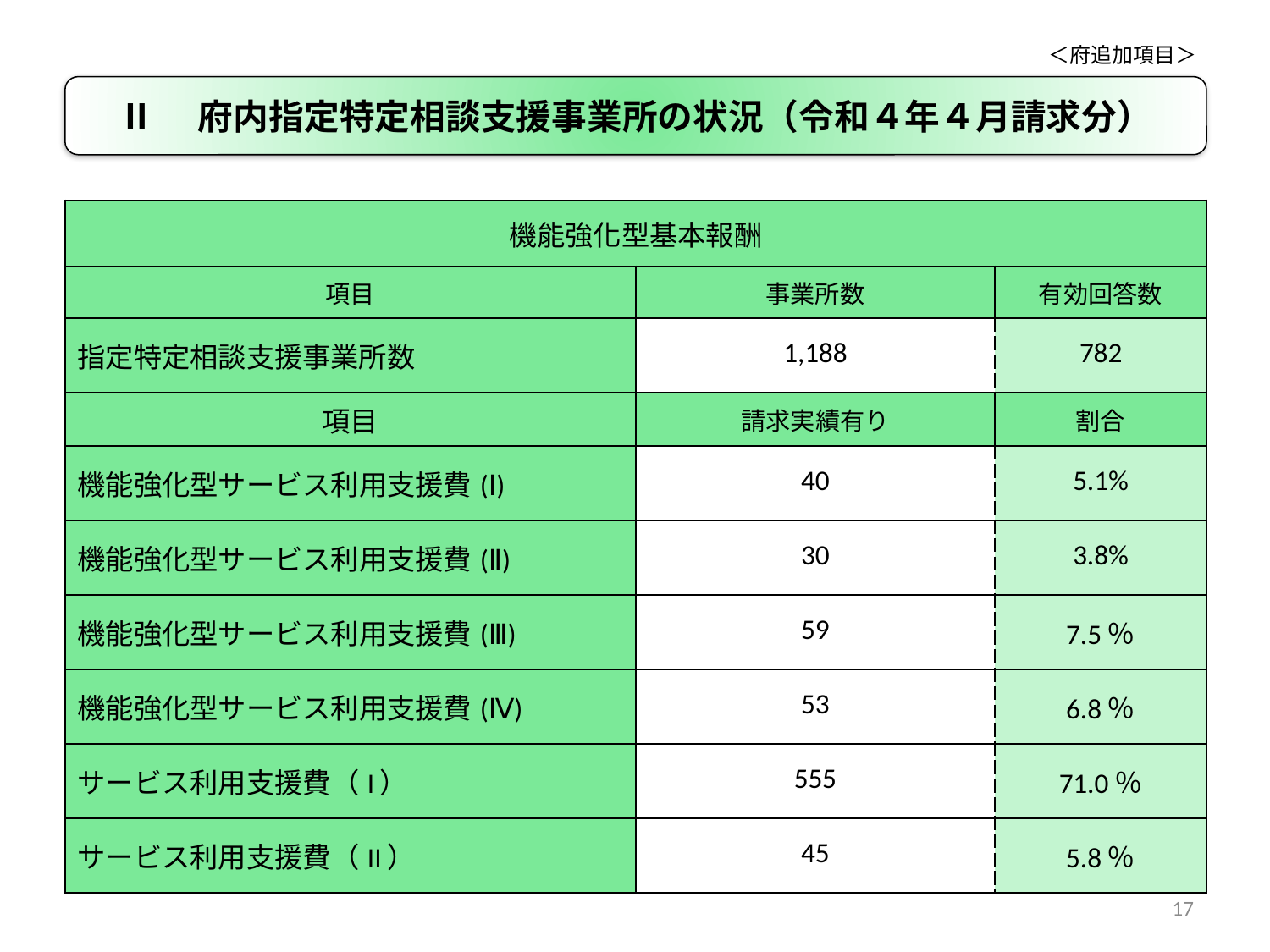

＜府追加項目＞
Ⅱ　府内指定特定相談支援事業所の状況（令和４年４月請求分）
| 機能強化型基本報酬 |  |  |
| --- | --- | --- |
| 項目 | 事業所数 | 有効回答数 |
| 指定特定相談支援事業所数 | 1,188 | 782 |
| 項目 | 請求実績有り | 割合 |
| 機能強化型サービス利用支援費(Ⅰ) | 40 | 5.1% |
| 機能強化型サービス利用支援費(Ⅱ) | 30 | 3.8% |
| 機能強化型サービス利用支援費(Ⅲ) | 59 | 7.5％ |
| 機能強化型サービス利用支援費(Ⅳ) | 53 | 6.8％ |
| サービス利用支援費（I） | 555 | 71.0％ |
| サービス利用支援費（II） | 45 | 5.8％ |
17